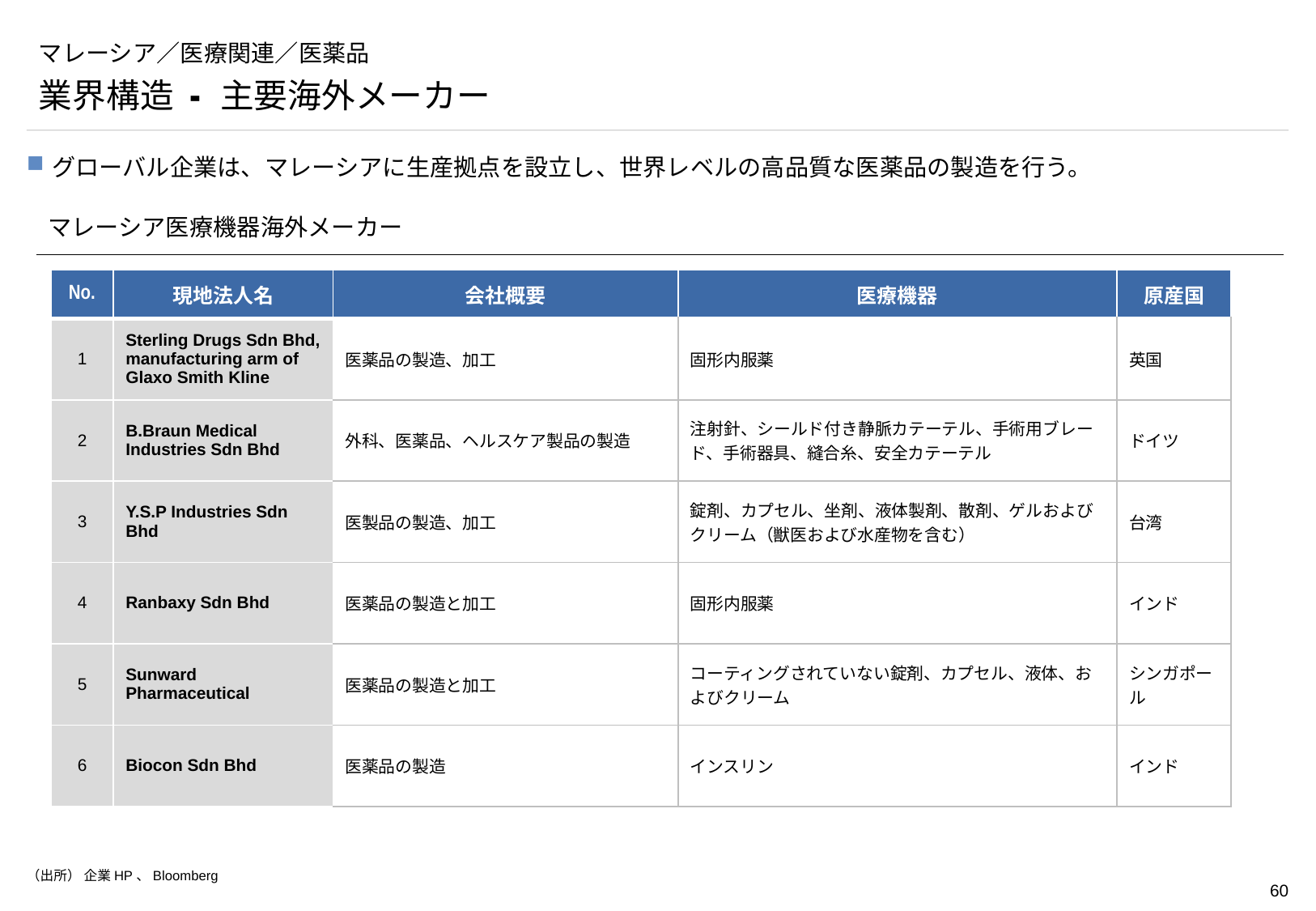

# マレーシア／医療関連／医薬品
業界構造 - 主要海外メーカー
グローバル企業は、マレーシアに生産拠点を設立し、世界レベルの高品質な医薬品の製造を行う。
マレーシア医療機器海外メーカー
| No. | 現地法人名 | 会社概要 | 医療機器 | 原産国 |
| --- | --- | --- | --- | --- |
| 1 | Sterling Drugs Sdn Bhd, manufacturing arm of Glaxo Smith Kline | 医薬品の製造、加工 | 固形内服薬 | 英国 |
| 2 | B.Braun Medical Industries Sdn Bhd | 外科、医薬品、ヘルスケア製品の製造 | 注射針、シールド付き静脈カテーテル、手術用ブレード、手術器具、縫合糸、安全カテーテル | ドイツ |
| 3 | Y.S.P Industries Sdn Bhd | 医製品の製造、加工 | 錠剤、カプセル、坐剤、液体製剤、散剤、ゲルおよびクリーム（獣医および水産物を含む） | 台湾 |
| 4 | Ranbaxy Sdn Bhd | 医薬品の製造と加工 | 固形内服薬 | インド |
| 5 | Sunward Pharmaceutical | 医薬品の製造と加工 | コーティングされていない錠剤、カプセル、液体、およびクリーム | シンガポール |
| 6 | Biocon Sdn Bhd | 医薬品の製造 | インスリン | インド |
（出所） 企業HP、Bloomberg